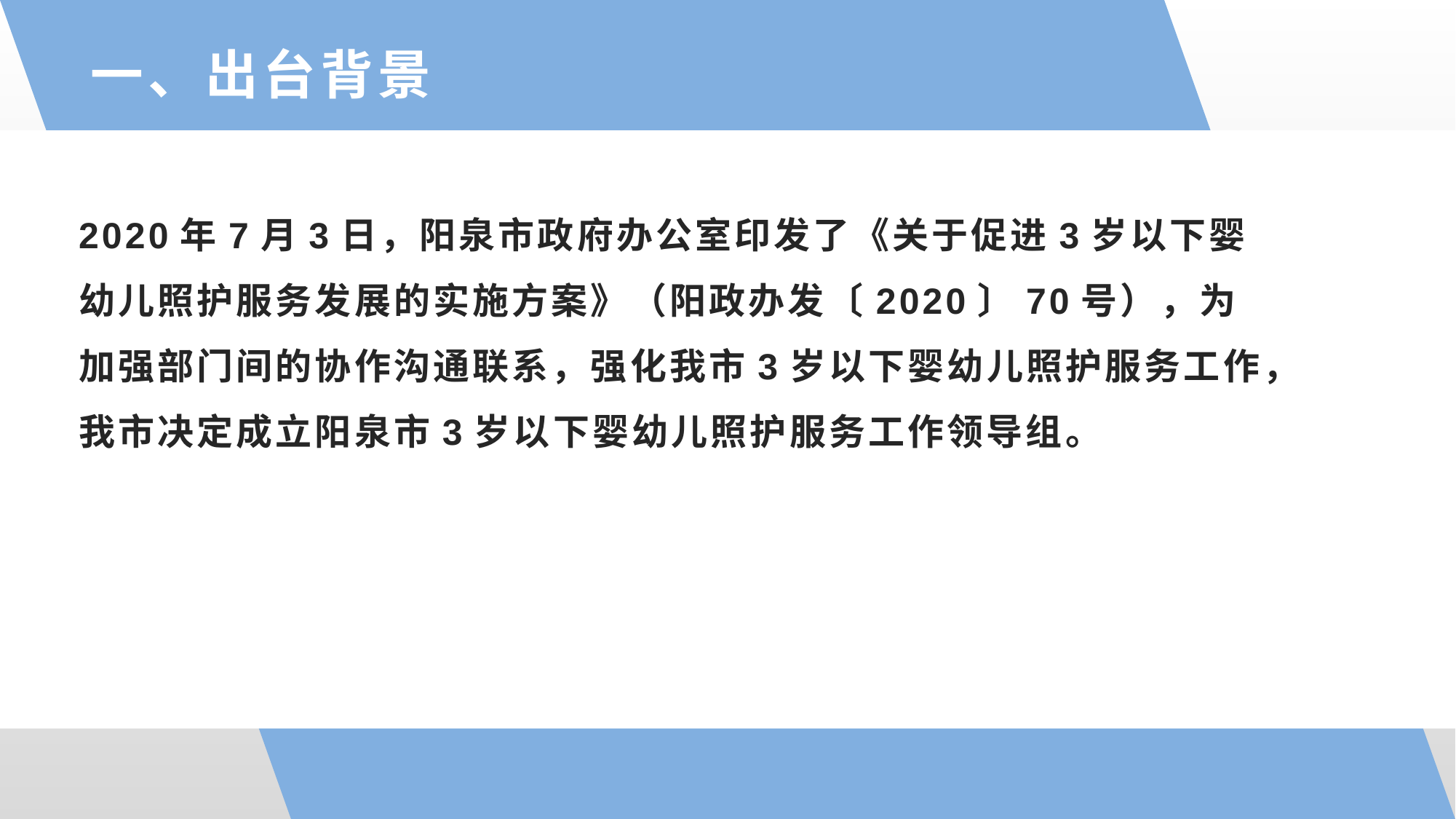

一、出台背景

2020年7月3日，阳泉市政府办公室印发了《关于促进3岁以下婴幼儿照护服务发展的实施方案》（阳政办发〔2020〕70号），为加强部门间的协作沟通联系，强化我市3岁以下婴幼儿照护服务工作，我市决定成立阳泉市3岁以下婴幼儿照护服务工作领导组。